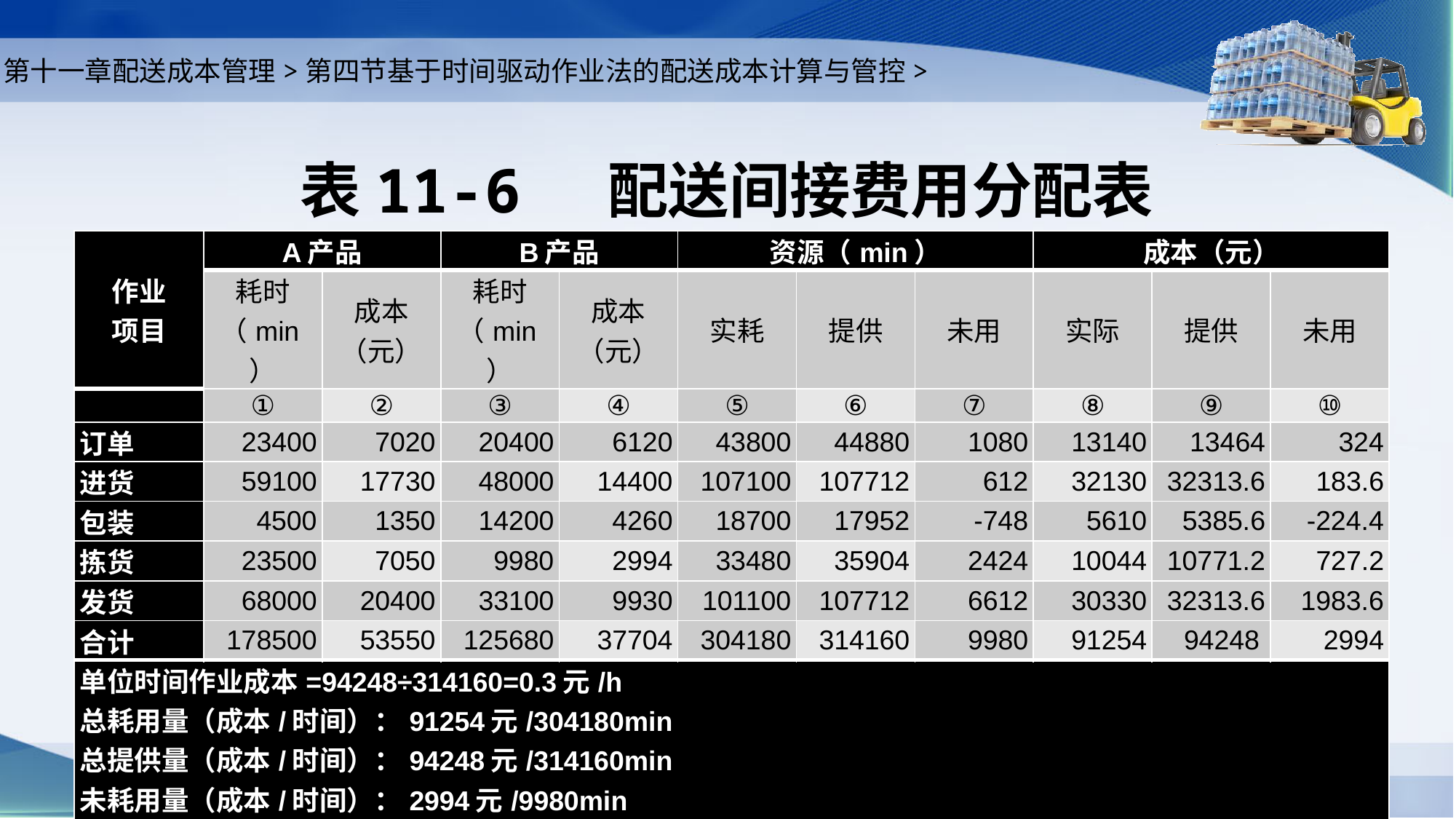

第十一章配送成本管理>第四节基于时间驱动作业法的配送成本计算与管控>
# 表11-6  配送间接费用分配表
| 作业 项目 | A产品 |  | B产品 |  | 资源（min） |  |  | 成本（元） |  |  |
| --- | --- | --- | --- | --- | --- | --- | --- | --- | --- | --- |
|  | 耗时 （min） | 成本 （元） | 耗时 （min） | 成本 （元） | 实耗 | 提供 | 未用 | 实际 | 提供 | 未用 |
|  | ① | ② | ③ | ④ | ⑤ | ⑥ | ⑦ | ⑧ | ⑨ | ⑩ |
| 订单 | 23400 | 7020 | 20400 | 6120 | 43800 | 44880 | 1080 | 13140 | 13464 | 324 |
| 进货 | 59100 | 17730 | 48000 | 14400 | 107100 | 107712 | 612 | 32130 | 32313.6 | 183.6 |
| 包装 | 4500 | 1350 | 14200 | 4260 | 18700 | 17952 | -748 | 5610 | 5385.6 | -224.4 |
| 拣货 | 23500 | 7050 | 9980 | 2994 | 33480 | 35904 | 2424 | 10044 | 10771.2 | 727.2 |
| 发货 | 68000 | 20400 | 33100 | 9930 | 101100 | 107712 | 6612 | 30330 | 32313.6 | 1983.6 |
| 合计 | 178500 | 53550 | 125680 | 37704 | 304180 | 314160 | 9980 | 91254 | 94248 | 2994 |
| 单位时间作业成本=94248÷314160=0.3元/h 总耗用量（成本/时间）：91254元/304180min 总提供量（成本/时间）：94248元/314160min 未耗用量（成本/时间）：2994元/9980min   各栏关系：⑤=①+③；⑦=⑥-⑤；⑧=②+④；⑨=⑥×0.3；⑩=⑨-⑧ |  |  |  |  |  |  |  |  |  |  |